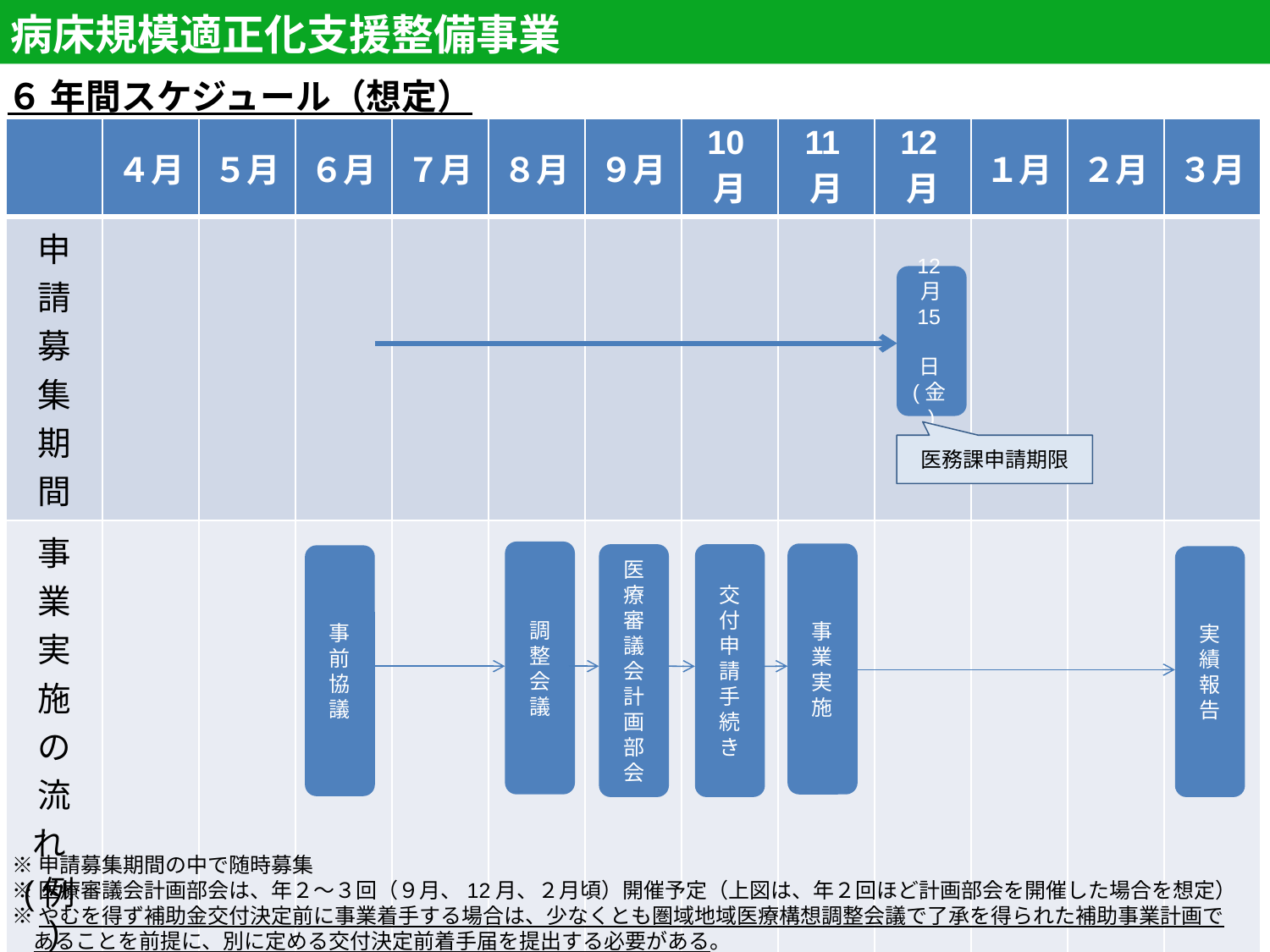

病床規模適正化支援整備事業
６ 年間スケジュール（想定）
|  | ４月 | ５月 | ６月 | ７月 | ８月 | ９月 | 10月 | 11月 | 12月 | １月 | ２月 | ３月 |
| --- | --- | --- | --- | --- | --- | --- | --- | --- | --- | --- | --- | --- |
| 申 請 募 集 期 間 |  |  |  |  |  |  |  |  |  |  |  |  |
| 事 業 実 施 の 流 れ(例) |  |  |  |  |  |  |  |  |  |  |  |  |
12月
15　日(金)
医務課申請期限
調整会議
事業実施
医療審議会計画部会
交付申請手続き
事前協議
実績報告
※申請募集期間の中で随時募集
※医療審議会計画部会は、年２～３回（９月、12月、２月頃）開催予定（上図は、年２回ほど計画部会を開催した場合を想定）
※やむを得ず補助金交付決定前に事業着手する場合は、少なくとも圏域地域医療構想調整会議で了承を得られた補助事業計画で
　あることを前提に、別に定める交付決定前着手届を提出する必要がある。